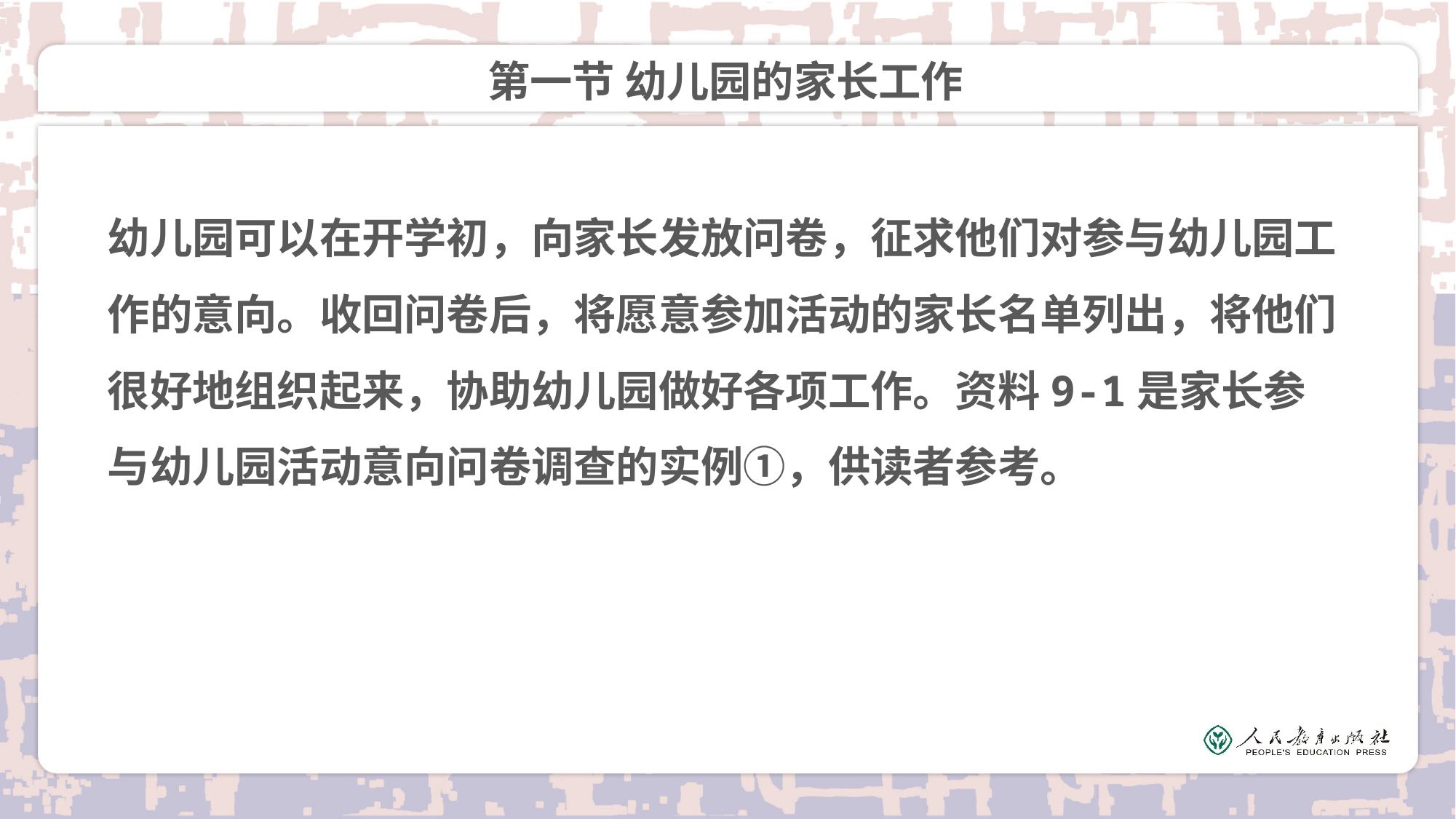

# 第一节 幼儿园的家长工作
幼儿园可以在开学初，向家长发放问卷，征求他们对参与幼儿园工作的意向。收回问卷后，将愿意参加活动的家长名单列出，将他们很好地组织起来，协助幼儿园做好各项工作。资料9-1是家长参与幼儿园活动意向问卷调查的实例①，供读者参考。